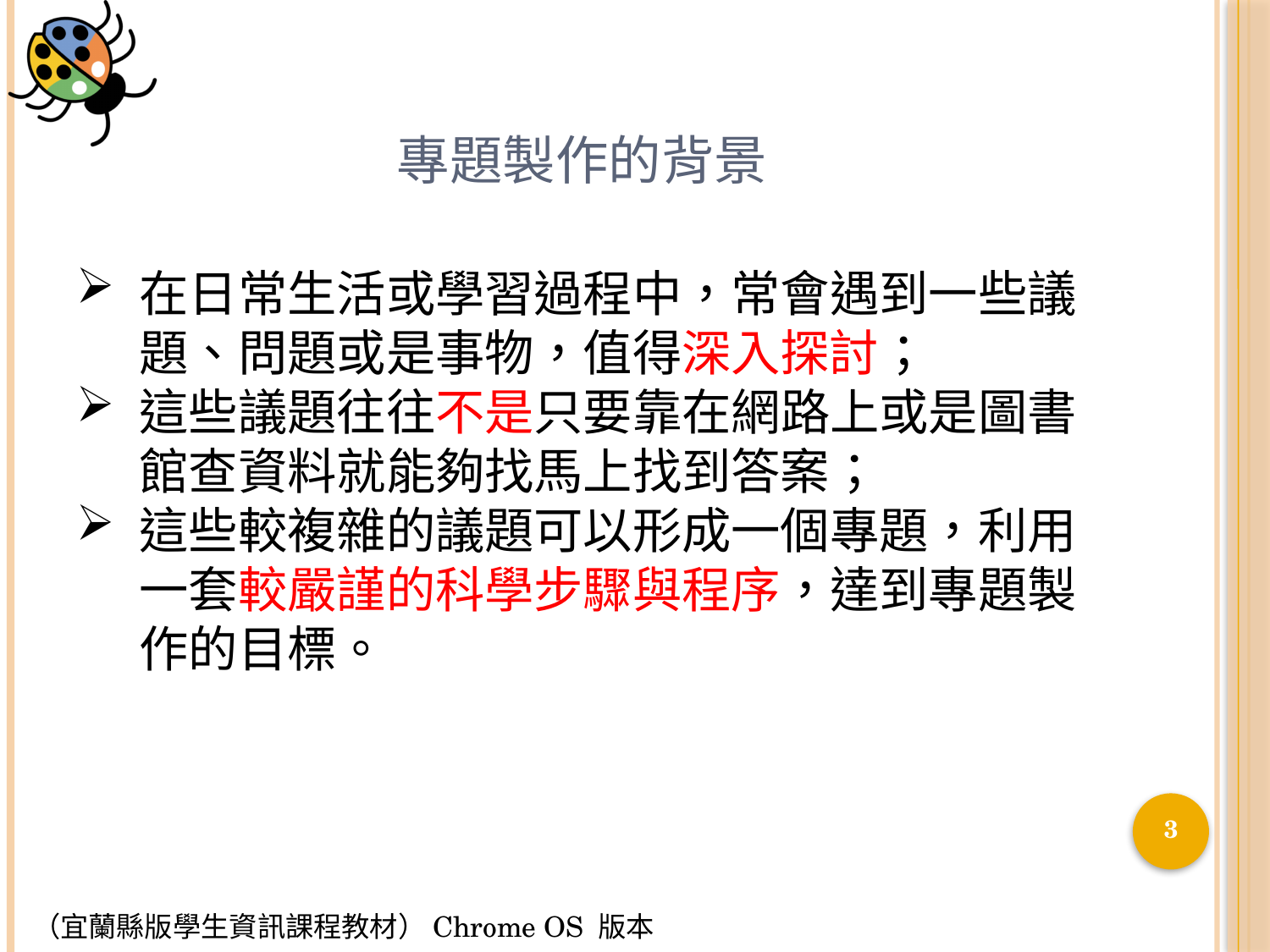

# 專題製作的背景
在日常生活或學習過程中，常會遇到一些議題、問題或是事物，值得深入探討；
這些議題往往不是只要靠在網路上或是圖書館查資料就能夠找馬上找到答案；
這些較複雜的議題可以形成一個專題，利用一套較嚴謹的科學步驟與程序，達到專題製作的目標。
3